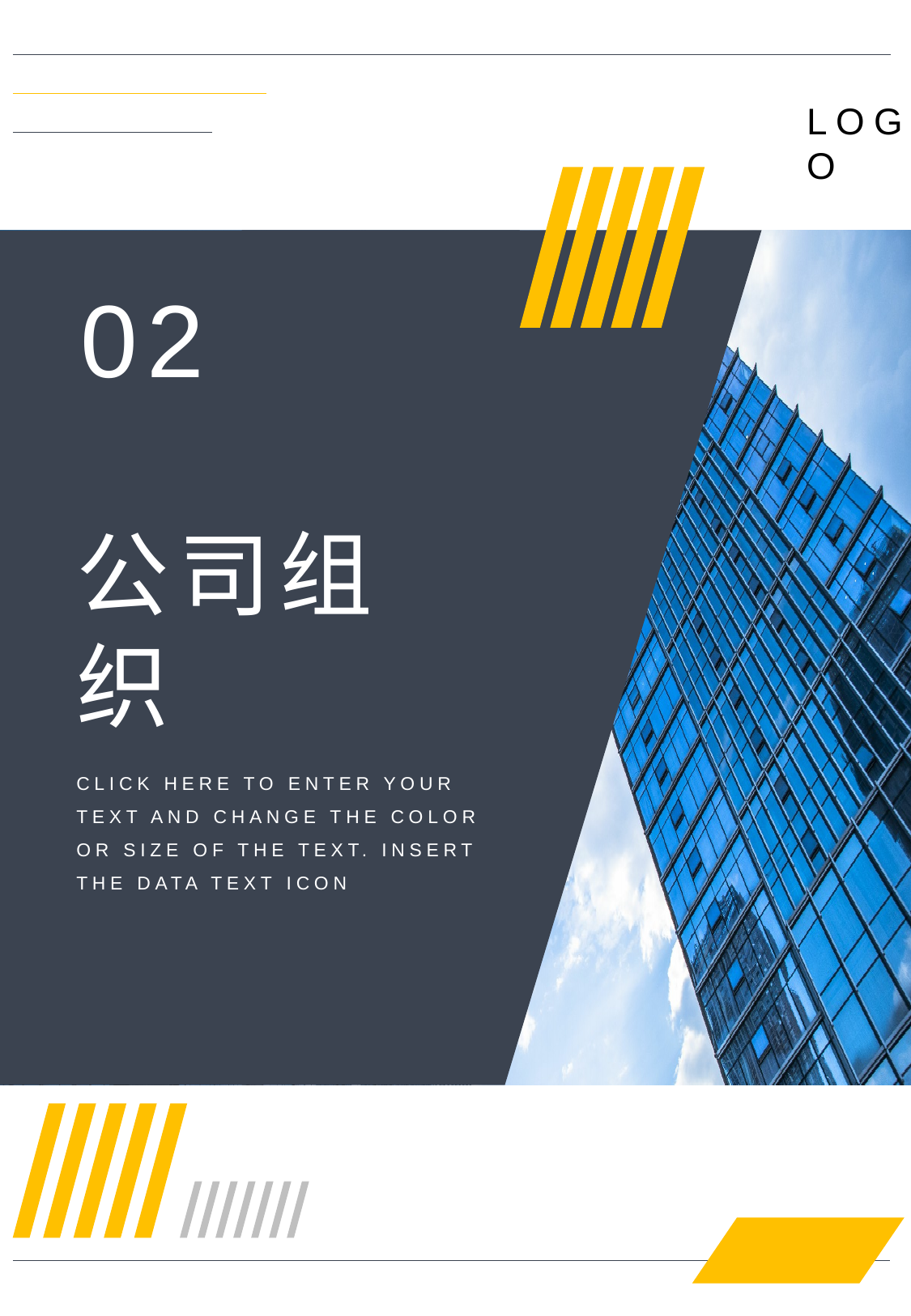

LOGO

02
公司组织
CLICK HERE TO ENTER YOUR TEXT AND CHANGE THE COLOR OR SIZE OF THE TEXT. INSERT THE DATA TEXT ICON